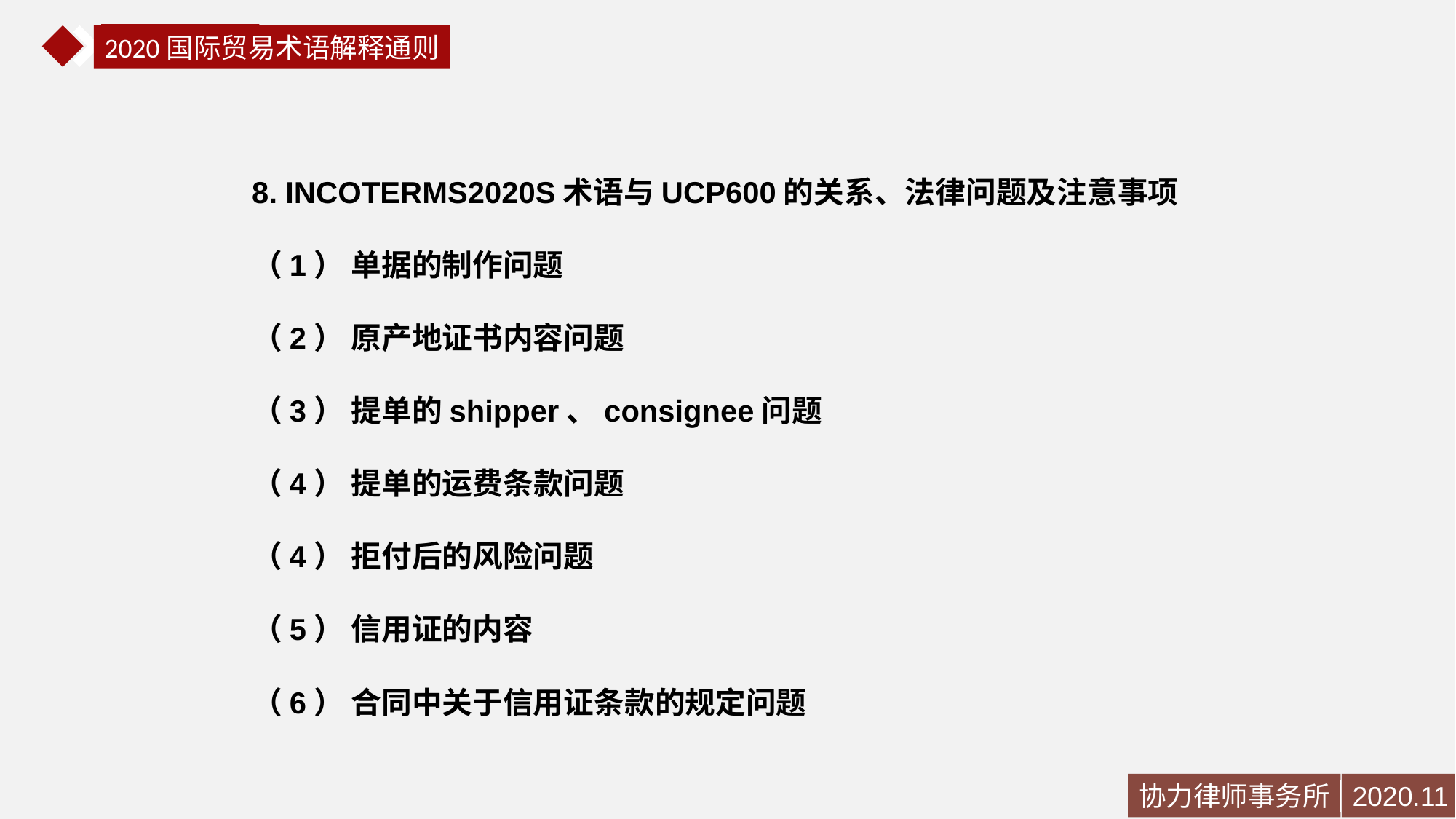

国际贸易法

2020国际贸易术语解释通则

8. INCOTERMS2020S术语与UCP600的关系、法律问题及注意事项

（1） 单据的制作问题

（2） 原产地证书内容问题

（3） 提单的shipper、consignee问题

（4） 提单的运费条款问题

（4） 拒付后的风险问题

（5） 信用证的内容

（6） 合同中关于信用证条款的规定问题

协力律师事务所
2020.11